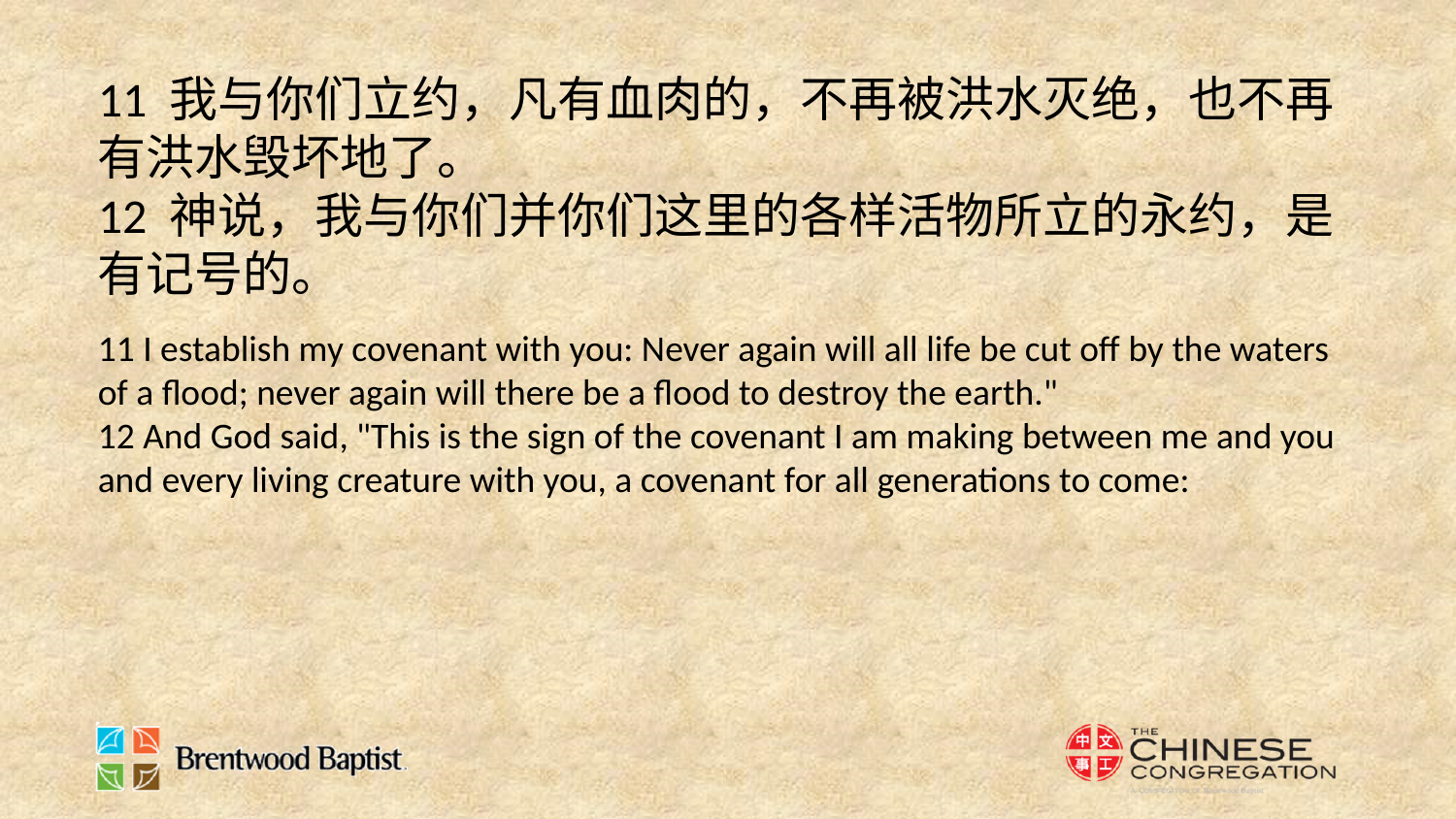

11 我与你们立约，凡有血肉的，不再被洪水灭绝，也不再有洪水毁坏地了。
12 神说，我与你们并你们这里的各样活物所立的永约，是有记号的。

11 I establish my covenant with you: Never again will all life be cut off by the waters of a flood; never again will there be a flood to destroy the earth."
12 And God said, "This is the sign of the covenant I am making between me and you and every living creature with you, a covenant for all generations to come: